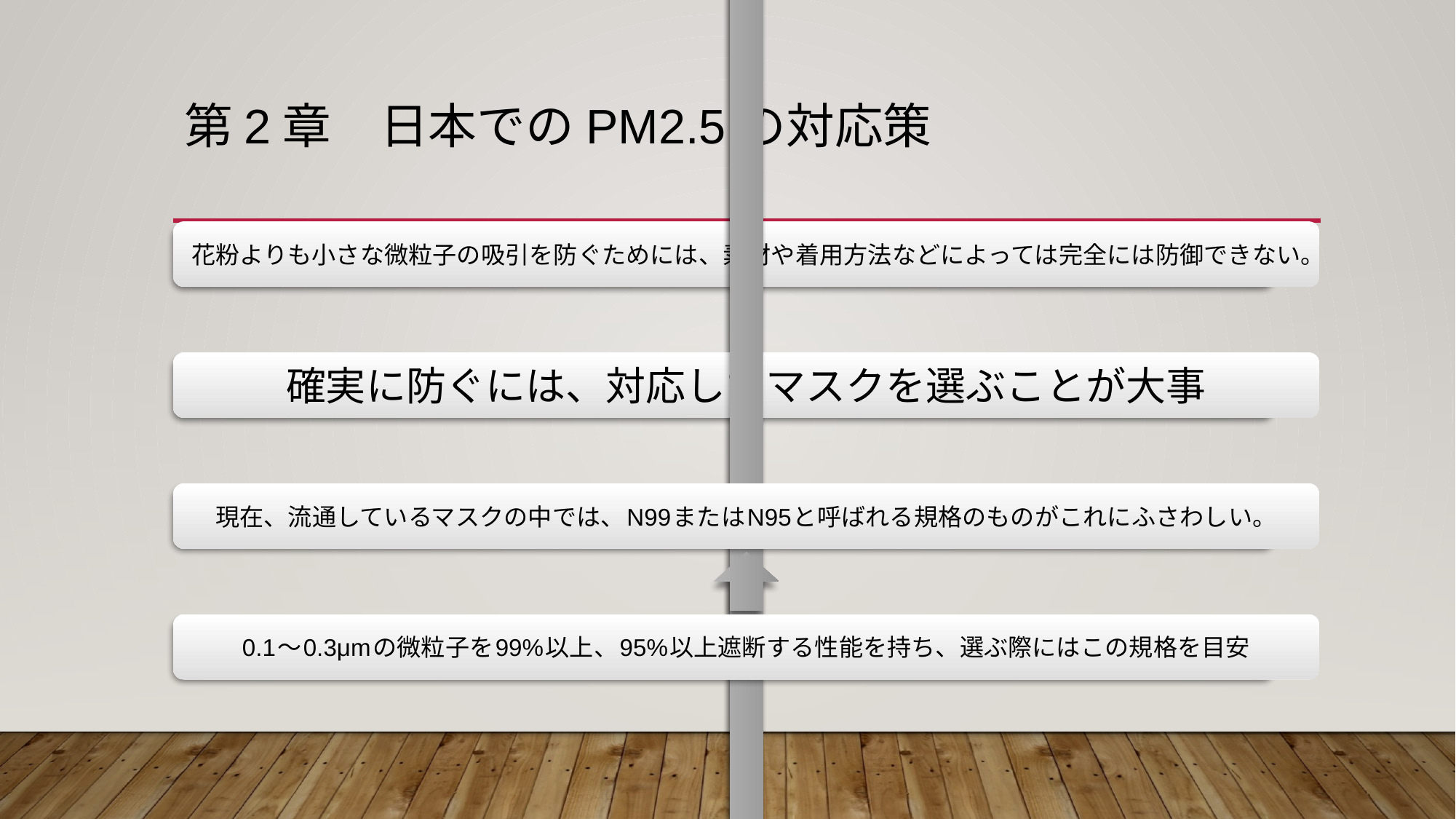

# 第2章　日本でのPM2.5の対応策
花粉よりも小さな微粒子の吸引を防ぐためには、素材や着用方法などによっては完全には防御できない。
確実に防ぐには、対応したマスクを選ぶことが大事
現在、流通しているマスクの中では、N99またはN95と呼ばれる規格のものがこれにふさわしい。
0.1～0.3μmの微粒子を99%以上、95%以上遮断する性能を持ち、選ぶ際にはこの規格を目安